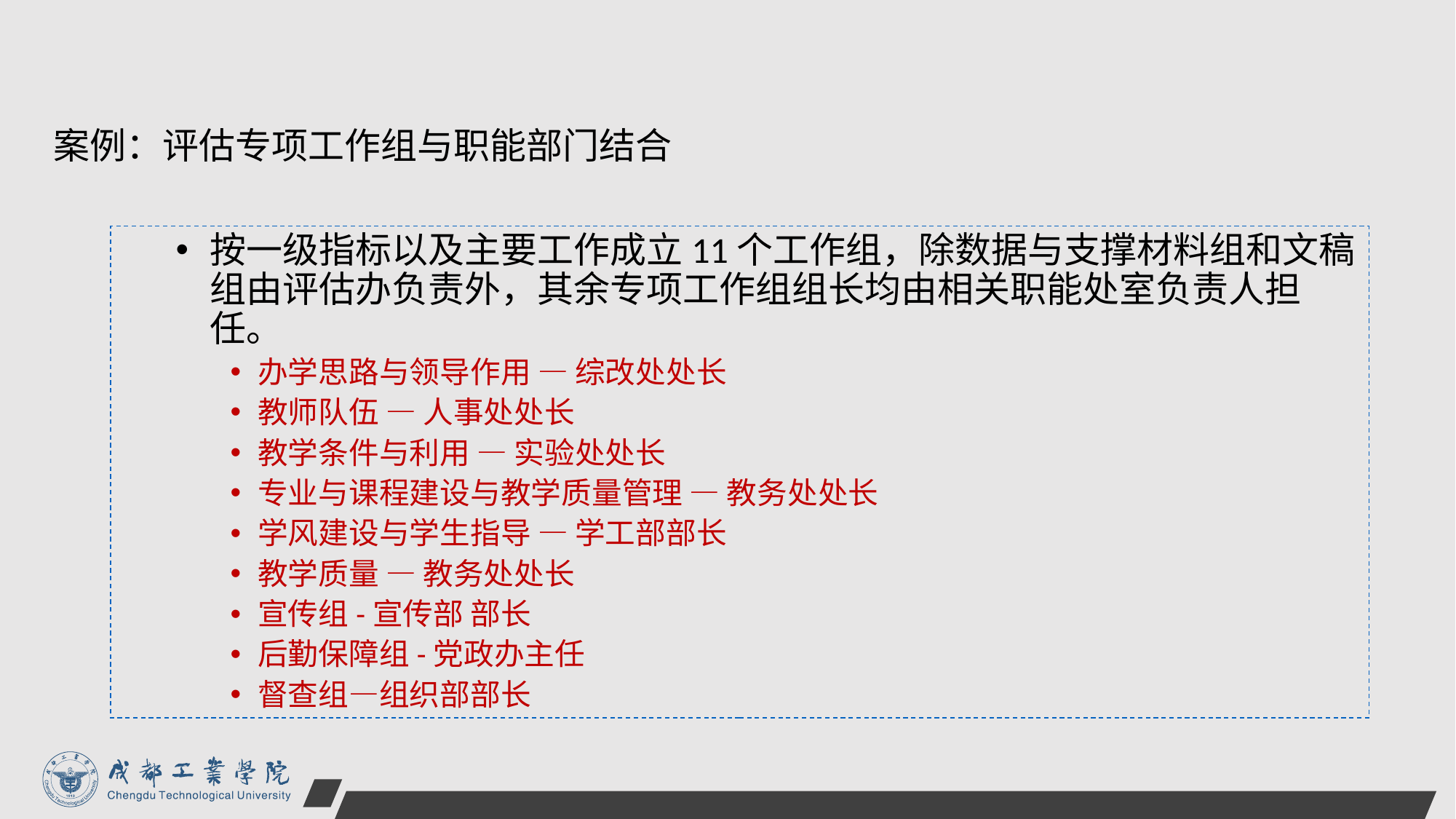

案例：评估专项工作组与职能部门结合
按一级指标以及主要工作成立11个工作组，除数据与支撑材料组和文稿组由评估办负责外，其余专项工作组组长均由相关职能处室负责人担任。
办学思路与领导作用 — 综改处处长
教师队伍 — 人事处处长
教学条件与利用 — 实验处处长
专业与课程建设与教学质量管理 — 教务处处长
学风建设与学生指导 — 学工部部长
教学质量 — 教务处处长
宣传组-宣传部 部长
后勤保障组-党政办主任
督查组—组织部部长